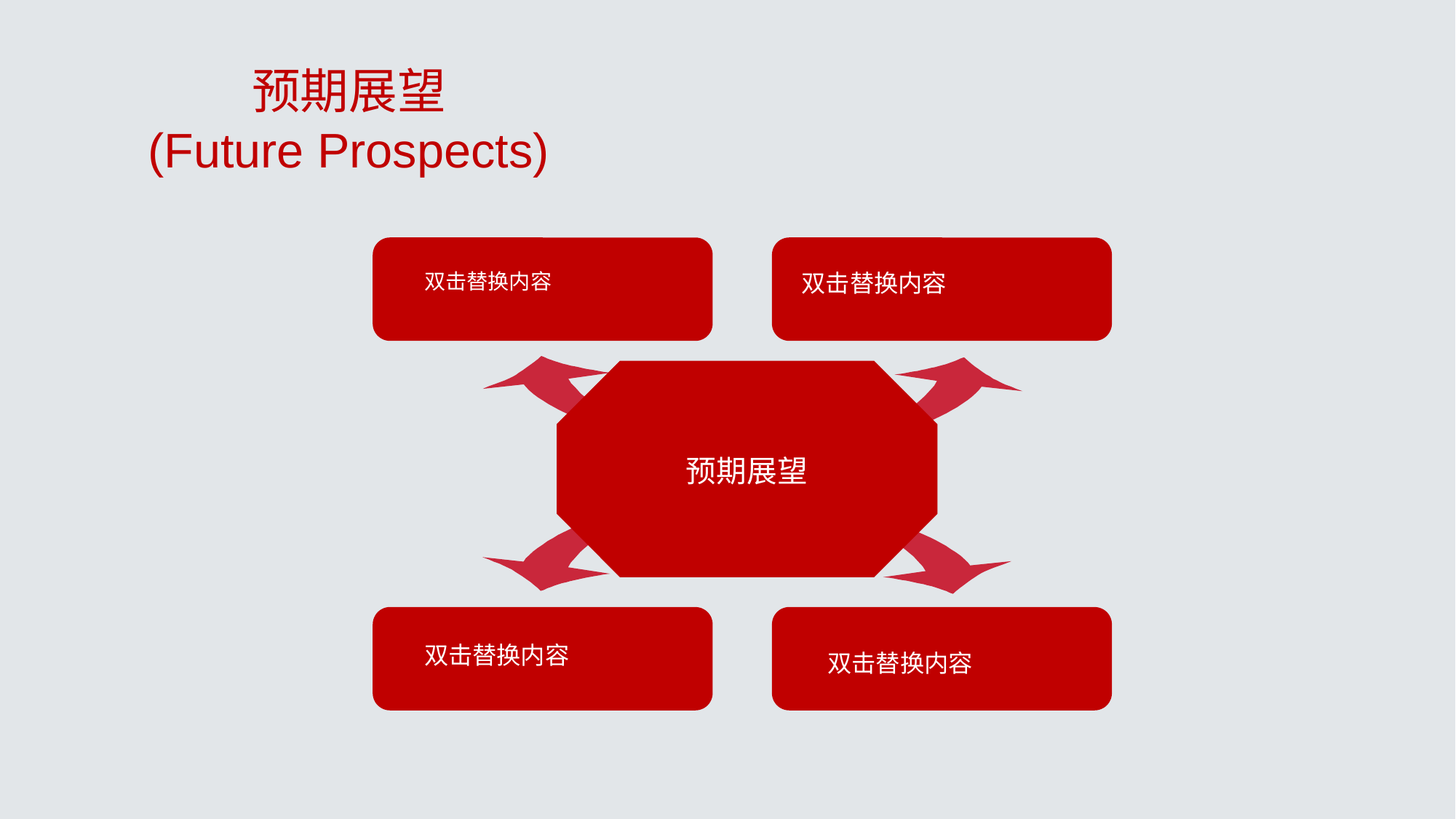

预期展望
(Future Prospects)

双击替换内容
双击替换内容

预期展望

双击替换内容
双击替换内容